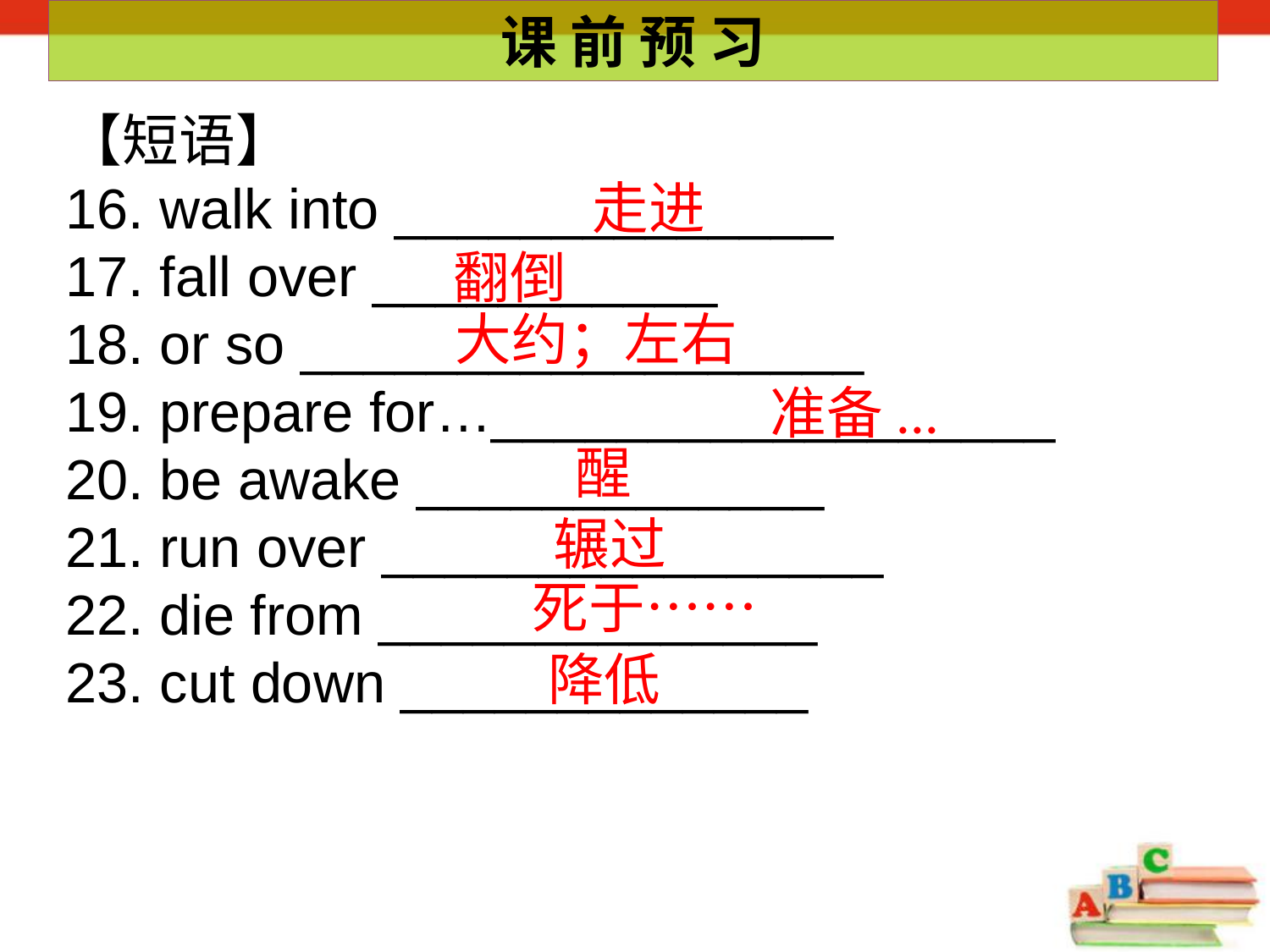

课 前 预 习
【短语】
16. walk into ______________
17. fall over ___________
18. or so __________________
19. prepare for…__________________
20. be awake _____________
21. run over ________________
22. die from ______________
23. cut down _____________
走进
翻倒
大约；左右
准备...
醒
辗过
死于……
降低